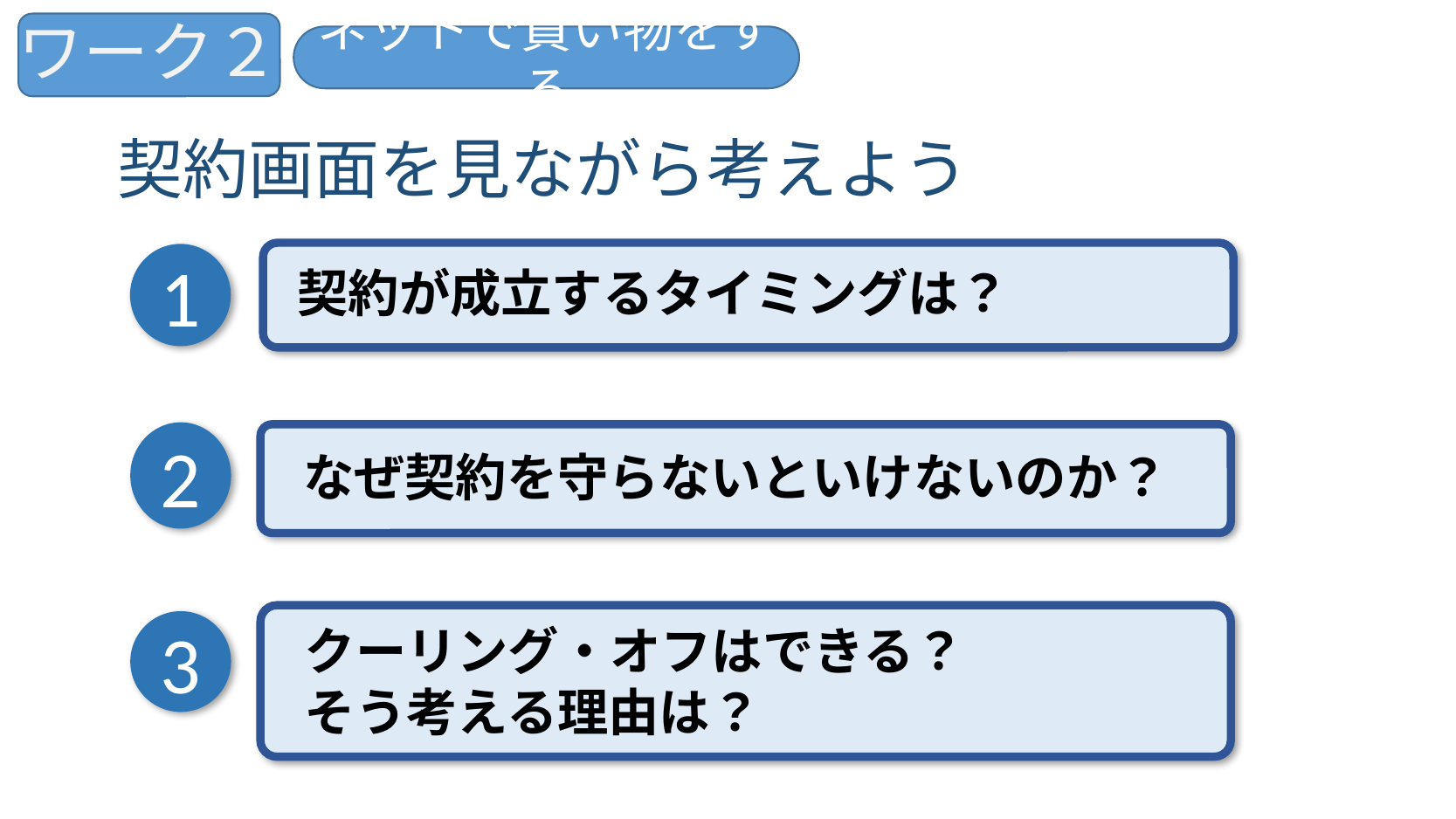

ワーク２

ネットで買い物をする
契約画面を見ながら考えよう

1
契約が成立するタイミングは？
2

なぜ契約を守らないといけないのか？

3
クーリング・オフはできる？
そう考える理由は？